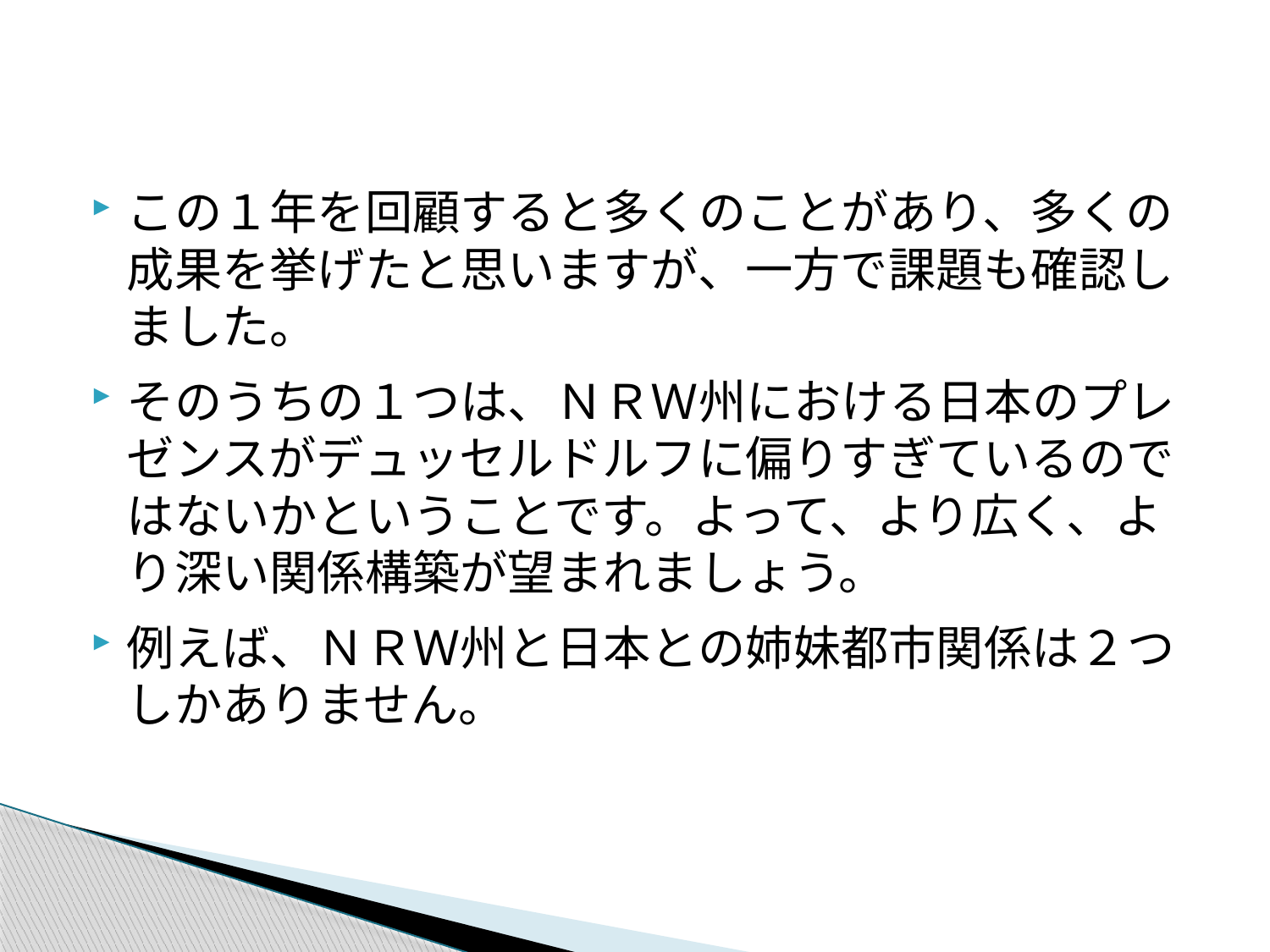

この１年を回顧すると多くのことがあり、多くの成果を挙げたと思いますが、一方で課題も確認しました。
そのうちの１つは、ＮＲＷ州における日本のプレゼンスがデュッセルドルフに偏りすぎているのではないかということです。よって、より広く、より深い関係構築が望まれましょう。
例えば、ＮＲＷ州と日本との姉妹都市関係は２つしかありません。